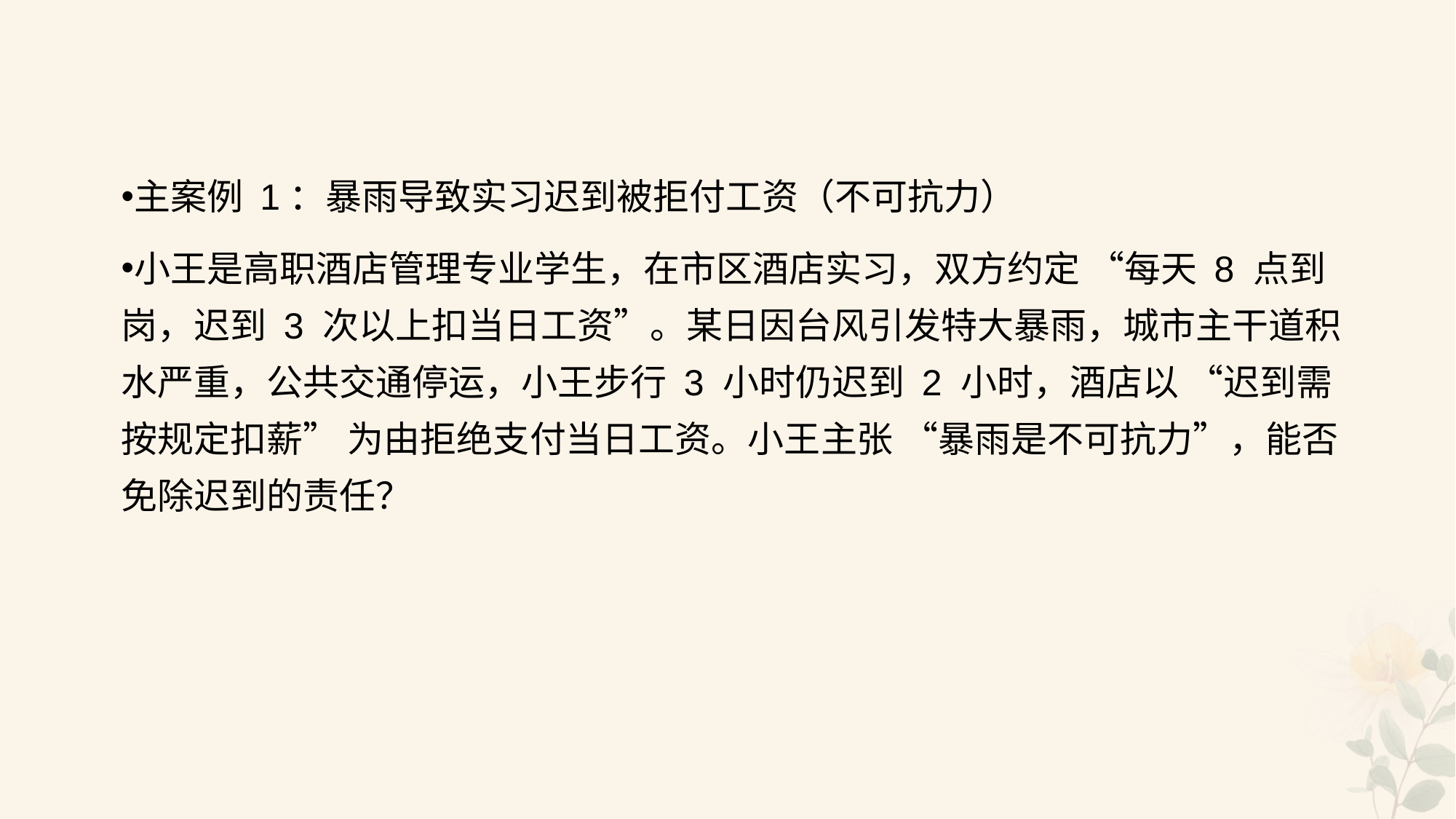

#
主案例 1：暴雨导致实习迟到被拒付工资（不可抗力）
小王是高职酒店管理专业学生，在市区酒店实习，双方约定 “每天 8 点到岗，迟到 3 次以上扣当日工资”。某日因台风引发特大暴雨，城市主干道积水严重，公共交通停运，小王步行 3 小时仍迟到 2 小时，酒店以 “迟到需按规定扣薪” 为由拒绝支付当日工资。小王主张 “暴雨是不可抗力”，能否免除迟到的责任？